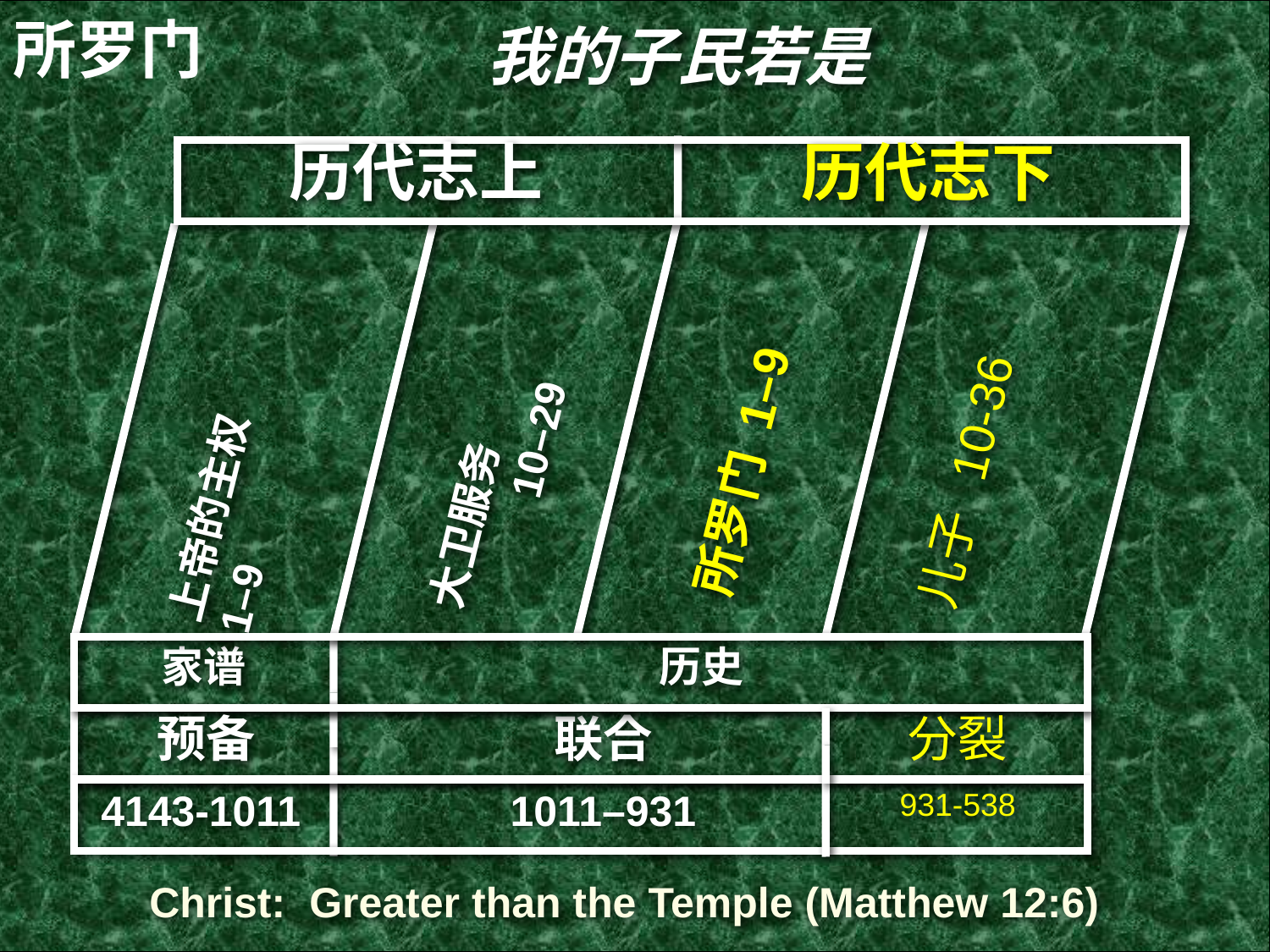

所罗门

我的子民若是
历代志上
历代志下

大卫服务 			10–29
上帝的主权  		1–9
儿子  10-36
所罗门 1–9
家谱

历史

预备
联合
分裂

4143-1011
1011–931
931-538

Christ:  Greater than the Temple (Matthew 12:6)